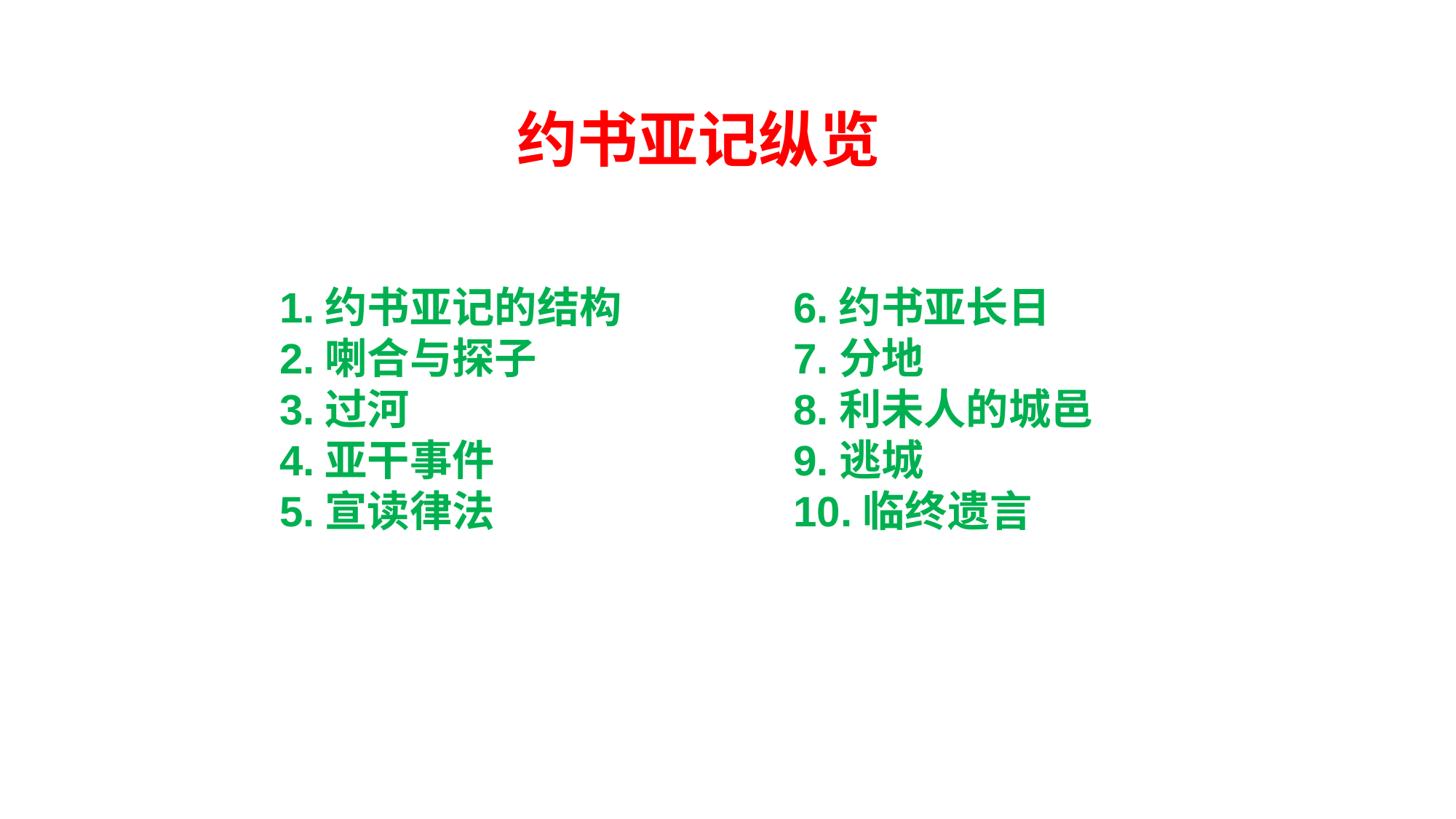

约书亚记纵览
1.约书亚记的结构
2.喇合与探子
3.过河
4.亚干事件
5.宣读律法
6.约书亚长日
7.分地
8.利未人的城邑
9.逃城
10.临终遗言